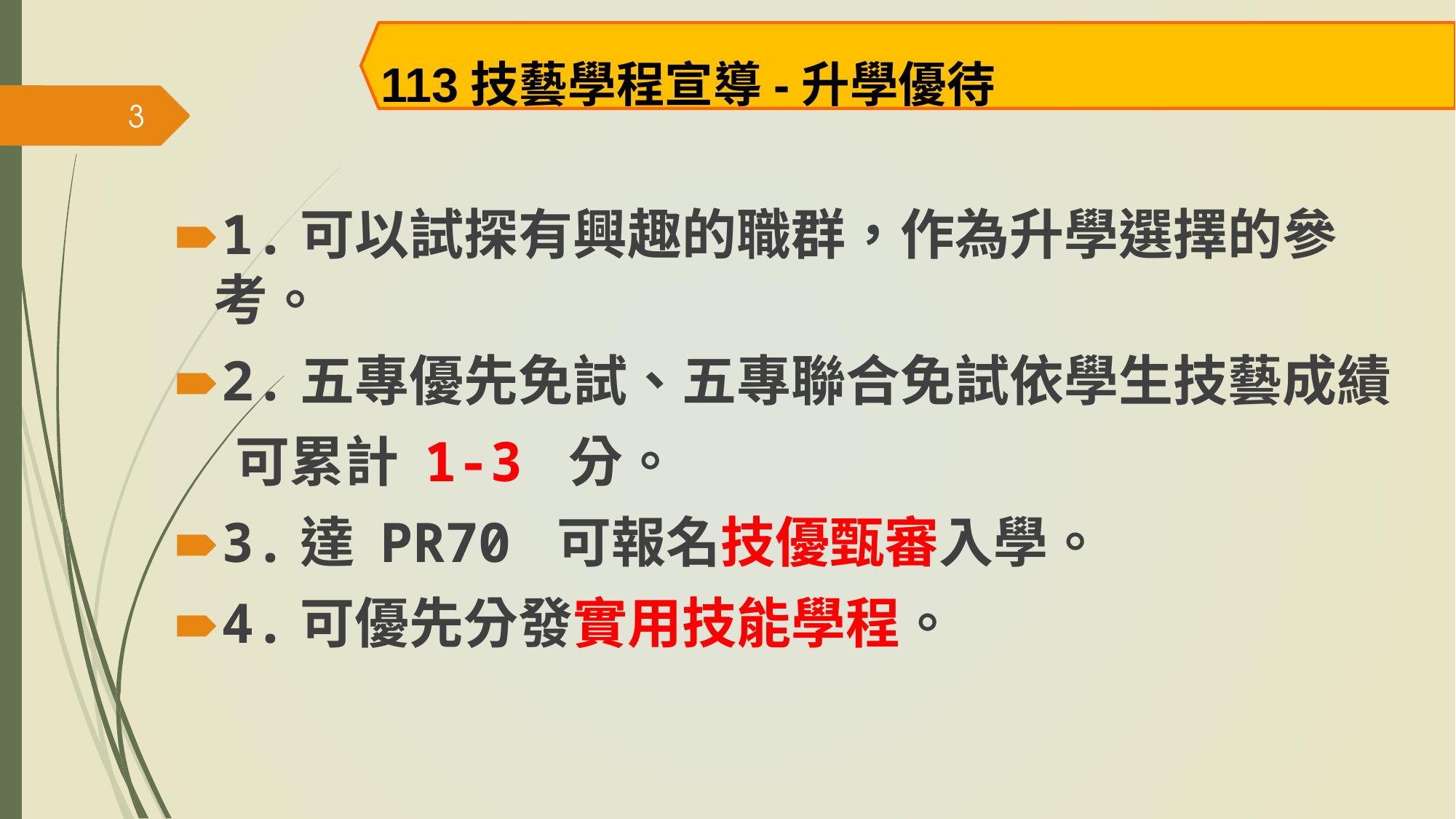

113技藝學程宣導-升學優待
3
1.可以試探有興趣的職群，作為升學選擇的參考。
2.五專優先免試、五專聯合免試依學生技藝成績
    可累計 1-3 分。
3.達 PR70 可報名技優甄審入學。
4.可優先分發實用技能學程。